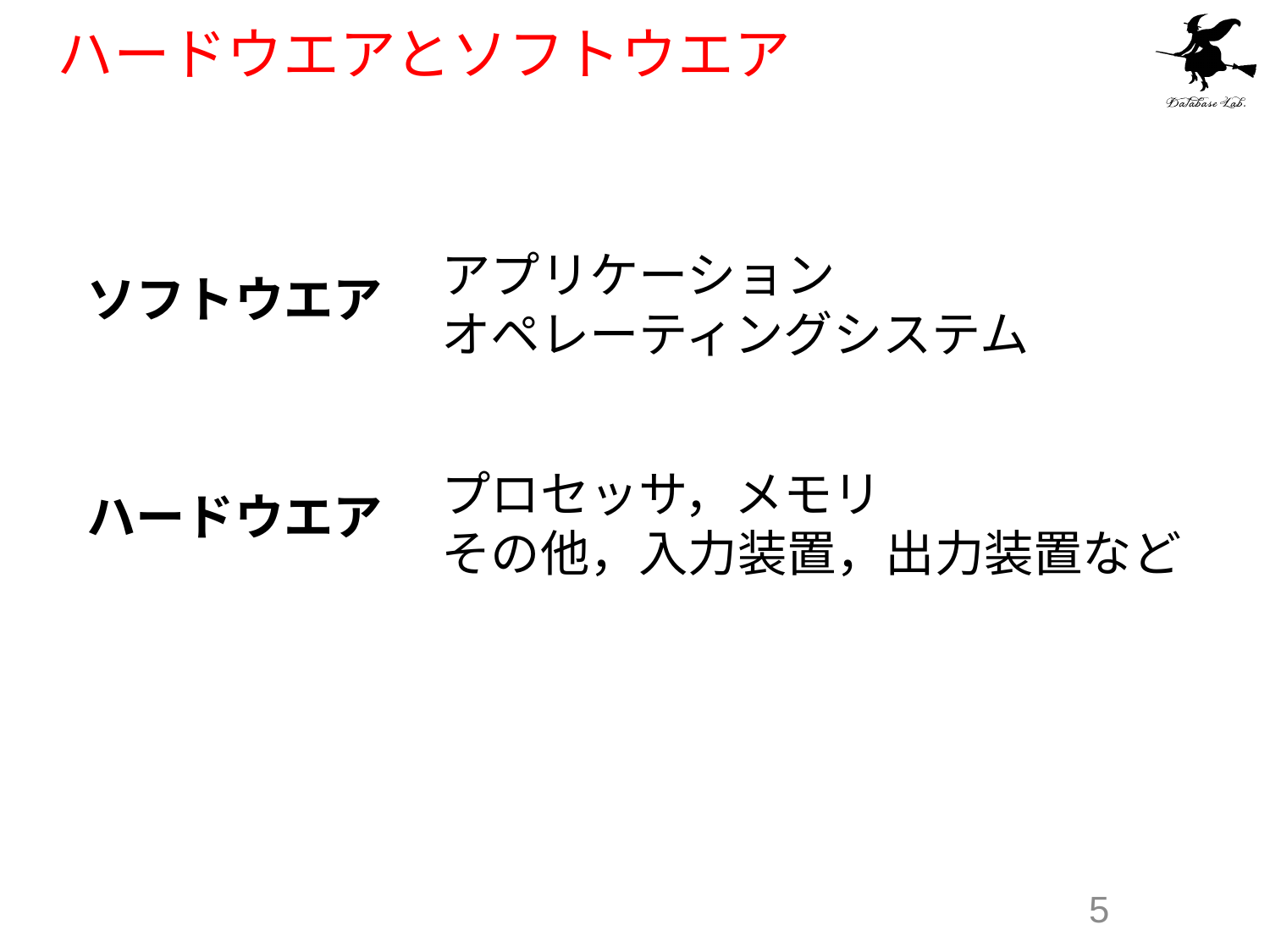

# ハードウエアとソフトウエア
アプリケーション
オペレーティングシステム
ソフトウエア
プロセッサ，メモリ
その他，入力装置，出力装置など
ハードウエア
5